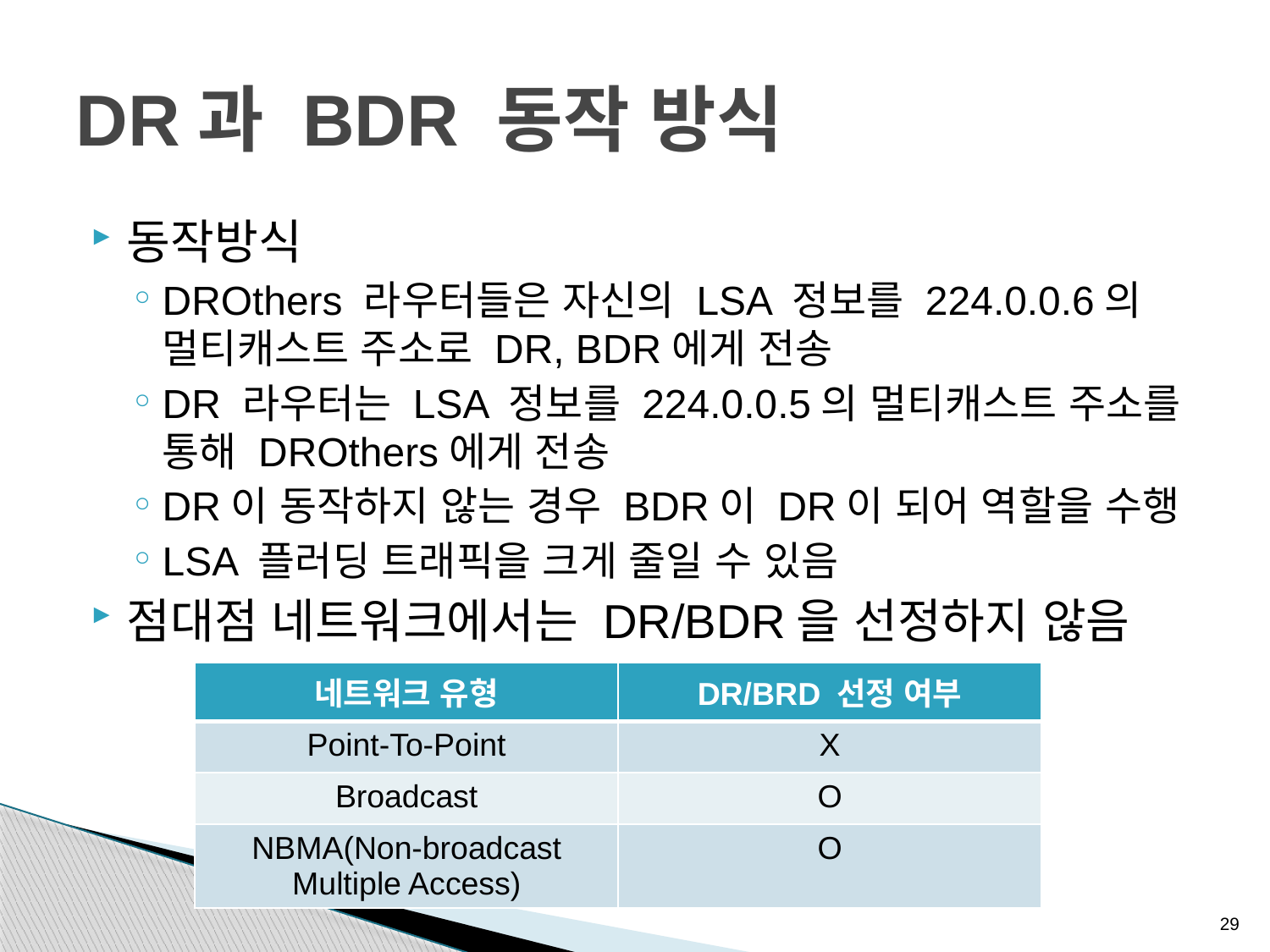

# DR과 BDR 동작 방식
동작방식
DROthers 라우터들은 자신의 LSA 정보를 224.0.0.6의 멀티캐스트 주소로 DR, BDR에게 전송
DR 라우터는 LSA 정보를 224.0.0.5의 멀티캐스트 주소를 통해 DROthers에게 전송
DR이 동작하지 않는 경우 BDR이 DR이 되어 역할을 수행
LSA 플러딩 트래픽을 크게 줄일 수 있음
점대점 네트워크에서는 DR/BDR을 선정하지 않음
| 네트워크 유형 | DR/BRD 선정 여부 |
| --- | --- |
| Point-To-Point | X |
| Broadcast | O |
| NBMA(Non-broadcast Multiple Access) | O |
29